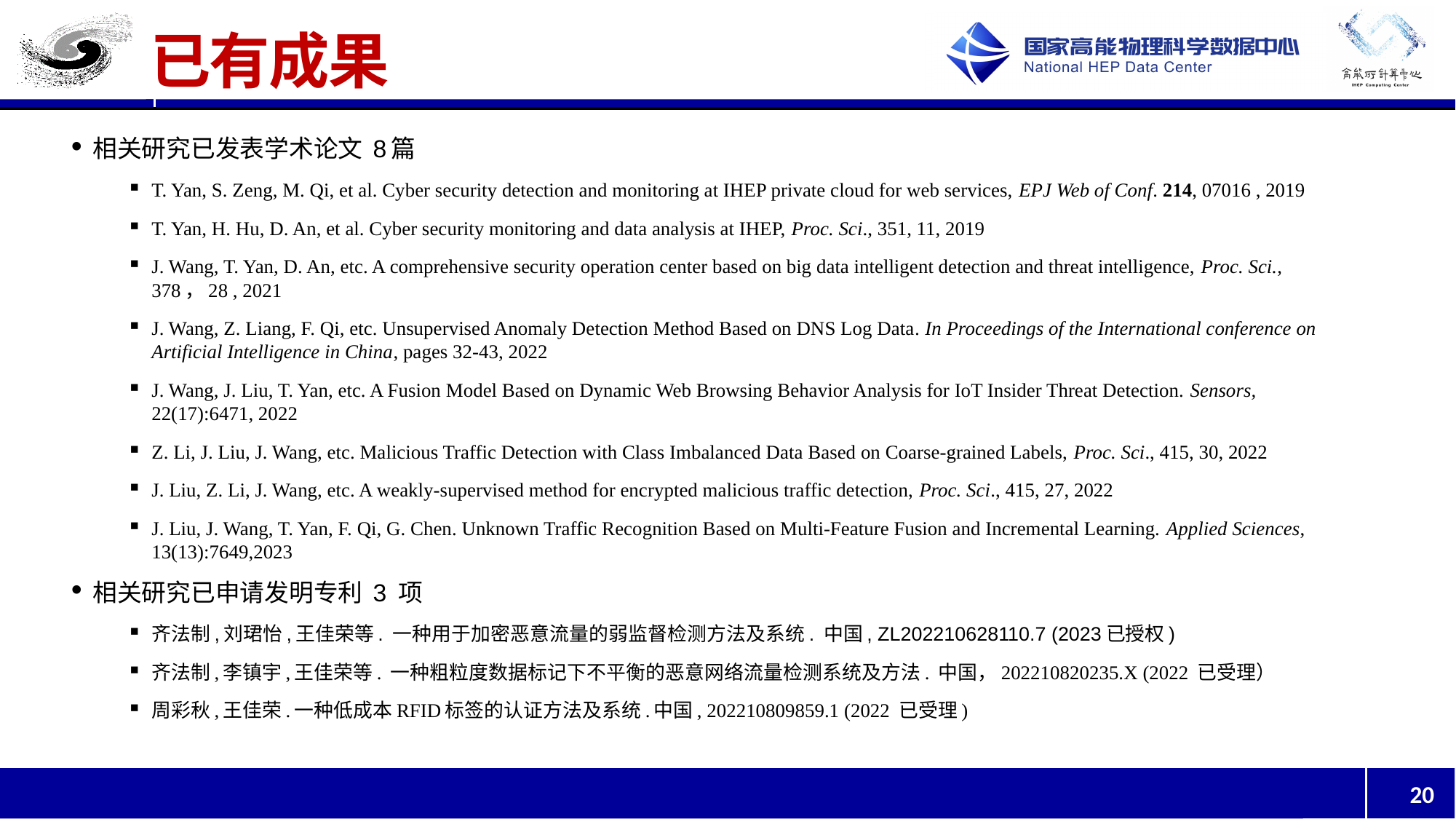

# 已有成果
相关研究已发表学术论文 8篇
T. Yan, S. Zeng, M. Qi, et al. Cyber security detection and monitoring at IHEP private cloud for web services, EPJ Web of Conf. 214, 07016 , 2019
T. Yan, H. Hu, D. An, et al. Cyber security monitoring and data analysis at IHEP, Proc. Sci., 351, 11, 2019
J. Wang, T. Yan, D. An, etc. A comprehensive security operation center based on big data intelligent detection and threat intelligence, Proc. Sci., 378，28 , 2021
J. Wang, Z. Liang, F. Qi, etc. Unsupervised Anomaly Detection Method Based on DNS Log Data. In Proceedings of the International conference on Artificial Intelligence in China, pages 32-43, 2022
J. Wang, J. Liu, T. Yan, etc. A Fusion Model Based on Dynamic Web Browsing Behavior Analysis for IoT Insider Threat Detection. Sensors, 22(17):6471, 2022
Z. Li, J. Liu, J. Wang, etc. Malicious Traffic Detection with Class Imbalanced Data Based on Coarse-grained Labels, Proc. Sci., 415, 30, 2022
J. Liu, Z. Li, J. Wang, etc. A weakly-supervised method for encrypted malicious traffic detection, Proc. Sci., 415, 27, 2022
J. Liu, J. Wang, T. Yan, F. Qi, G. Chen. Unknown Traffic Recognition Based on Multi-Feature Fusion and Incremental Learning. Applied Sciences, 13(13):7649,2023
相关研究已申请发明专利 3 项
齐法制,刘珺怡,王佳荣等. 一种用于加密恶意流量的弱监督检测方法及系统. 中国, ZL202210628110.7 (2023已授权)
齐法制,李镇宇,王佳荣等. 一种粗粒度数据标记下不平衡的恶意网络流量检测系统及方法. 中国，202210820235.X (2022 已受理）
周彩秋,王佳荣.一种低成本RFID标签的认证方法及系统.中国, 202210809859.1 (2022 已受理)